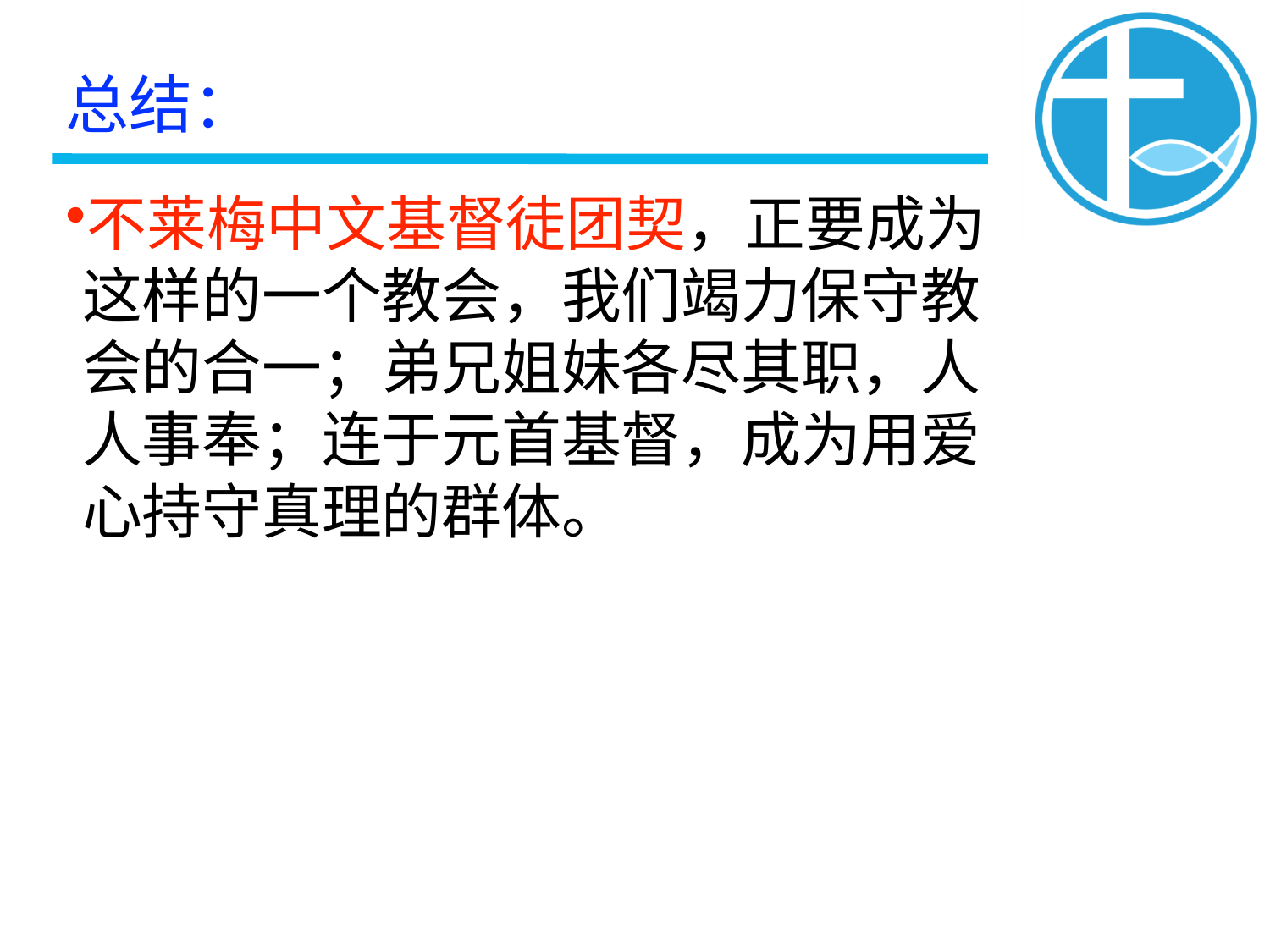

总结：
不莱梅中文基督徒团契，正要成为这样的一个教会，我们竭力保守教会的合一；弟兄姐妹各尽其职，人人事奉；连于元首基督，成为用爱心持守真理的群体。